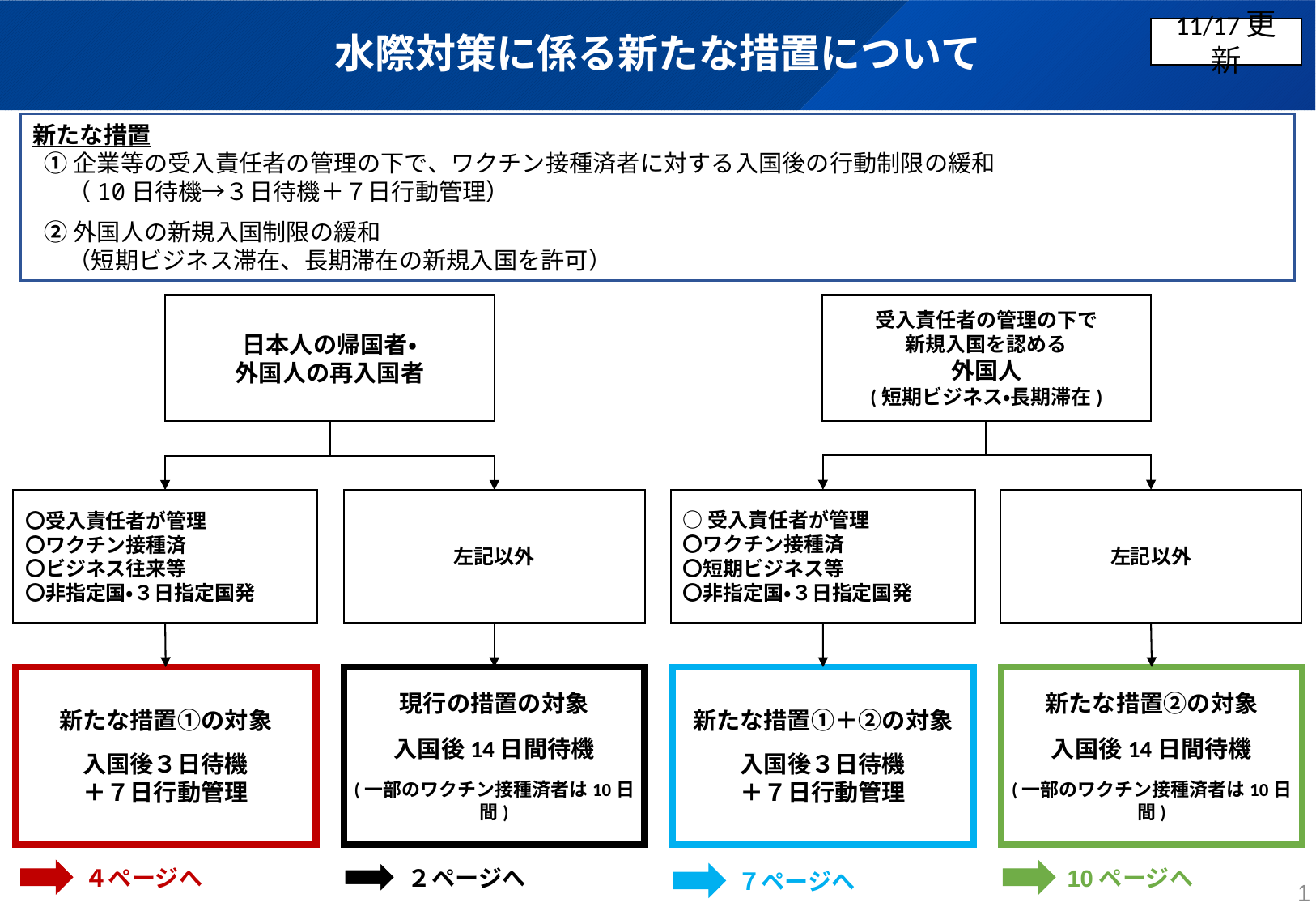

# 水際対策に係る新たな措置について
11/17更新
新たな措置
①企業等の受入責任者の管理の下で、ワクチン接種済者に対する入国後の行動制限の緩和
　（10日待機→３日待機＋７日行動管理）

②外国人の新規入国制限の緩和
　（短期ビジネス滞在、長期滞在の新規入国を許可）
日本人の帰国者・
外国人の再入国者
受入責任者の管理の下で
新規入国を認める
外国人
(短期ビジネス・長期滞在)
○受入責任者が管理
〇ワクチン接種済
〇短期ビジネス等
〇非指定国・３日指定国発
左記以外
〇受入責任者が管理
〇ワクチン接種済
〇ビジネス往来等
〇非指定国・３日指定国発
左記以外
新たな措置①の対象

入国後３日待機
＋７日行動管理
現行の措置の対象

入国後14日間待機

(一部のワクチン接種済者は10日間)
新たな措置①＋②の対象

入国後３日待機
＋７日行動管理
新たな措置②の対象

入国後14日間待機

(一部のワクチン接種済者は10日間)
４ページへ
２ページへ
10ページへ

７ページへ

1